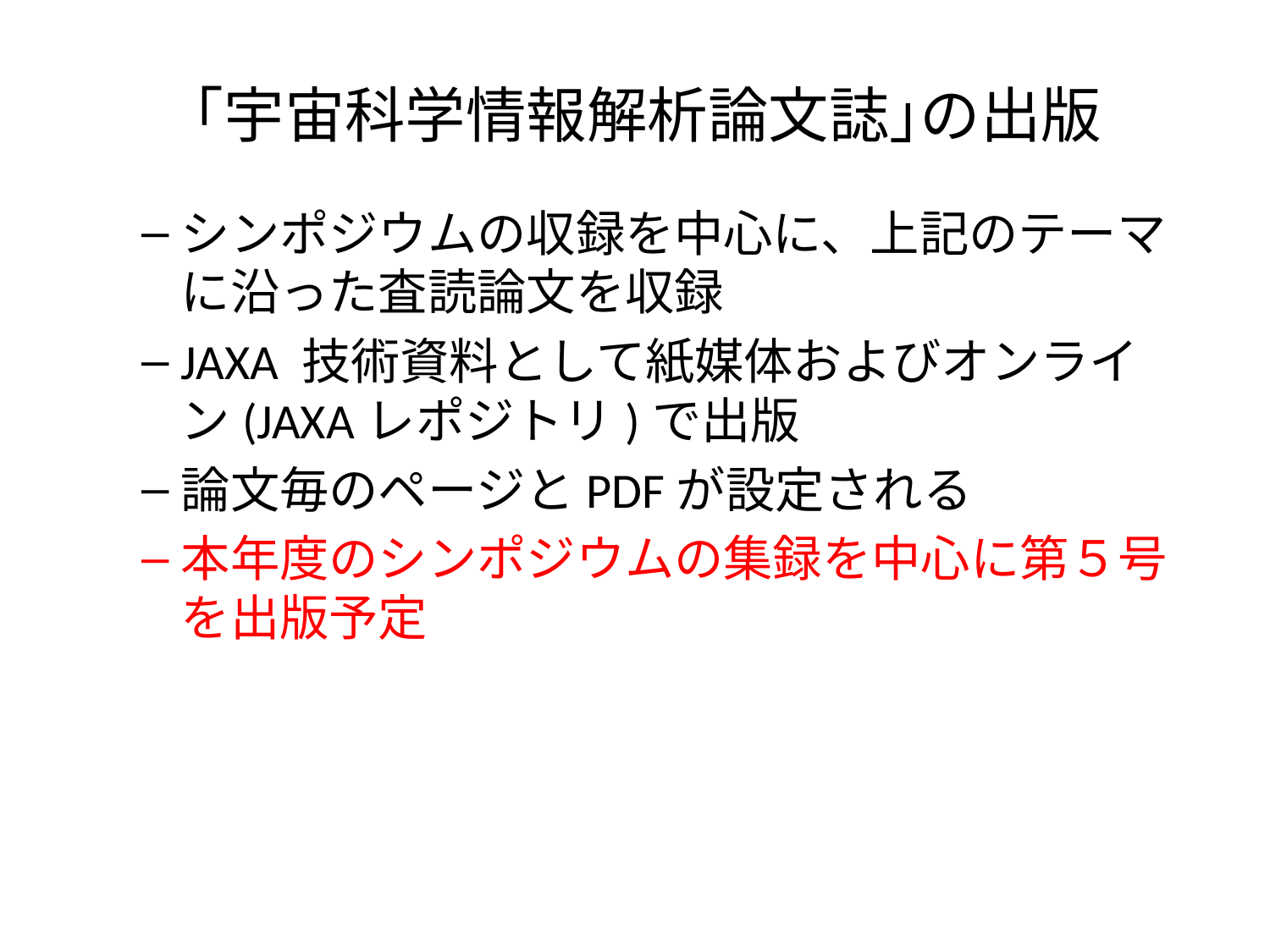

# ｢宇宙科学情報解析論文誌｣の出版
シンポジウムの収録を中心に、上記のテーマに沿った査読論文を収録
JAXA 技術資料として紙媒体およびオンライン(JAXAレポジトリ)で出版
論文毎のページとPDFが設定される
本年度のシンポジウムの集録を中心に第５号を出版予定